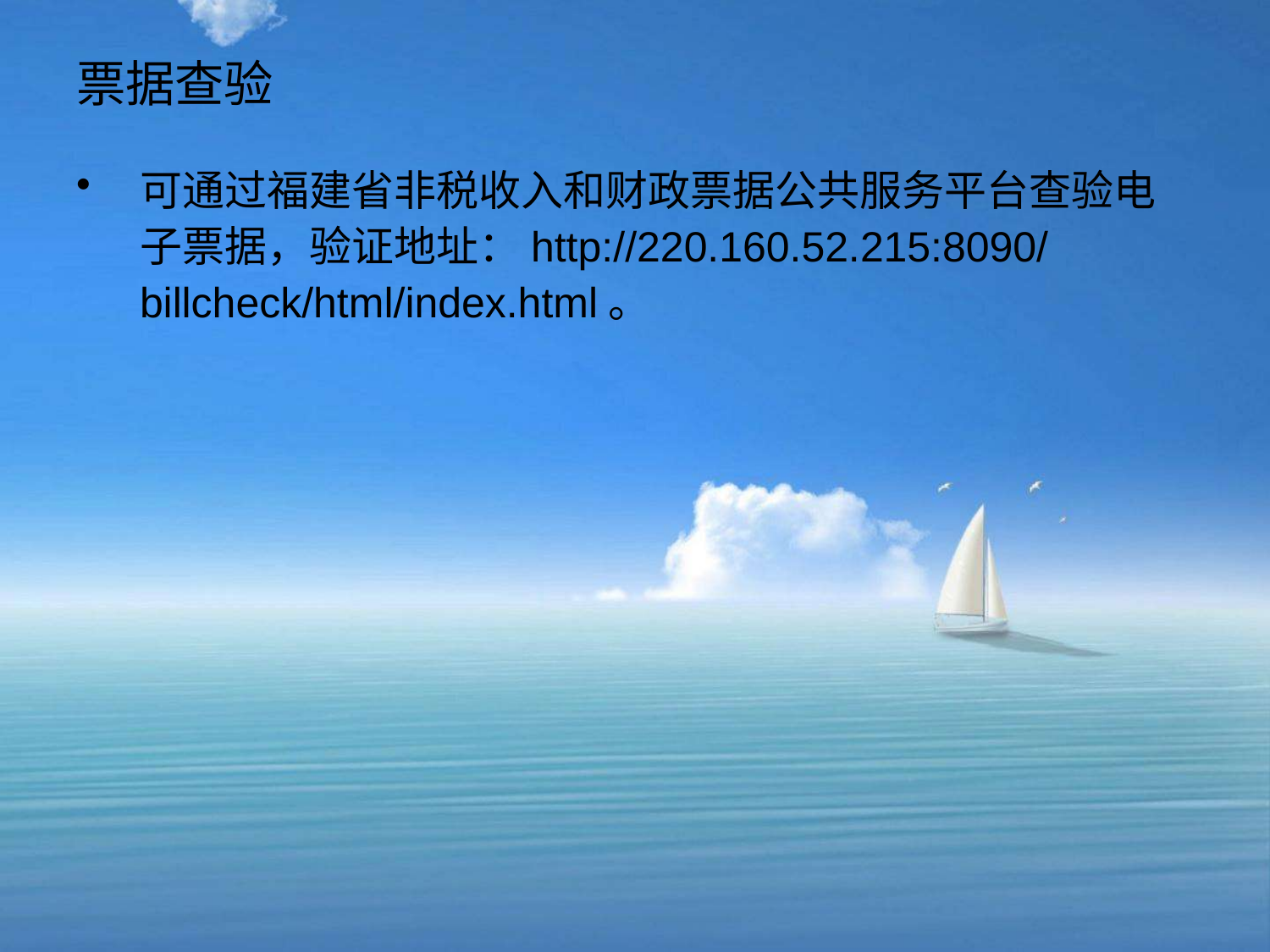

# 票据查验
可通过福建省非税收入和财政票据公共服务平台查验电子票据，验证地址：http://220.160.52.215:8090/billcheck/html/index.html。